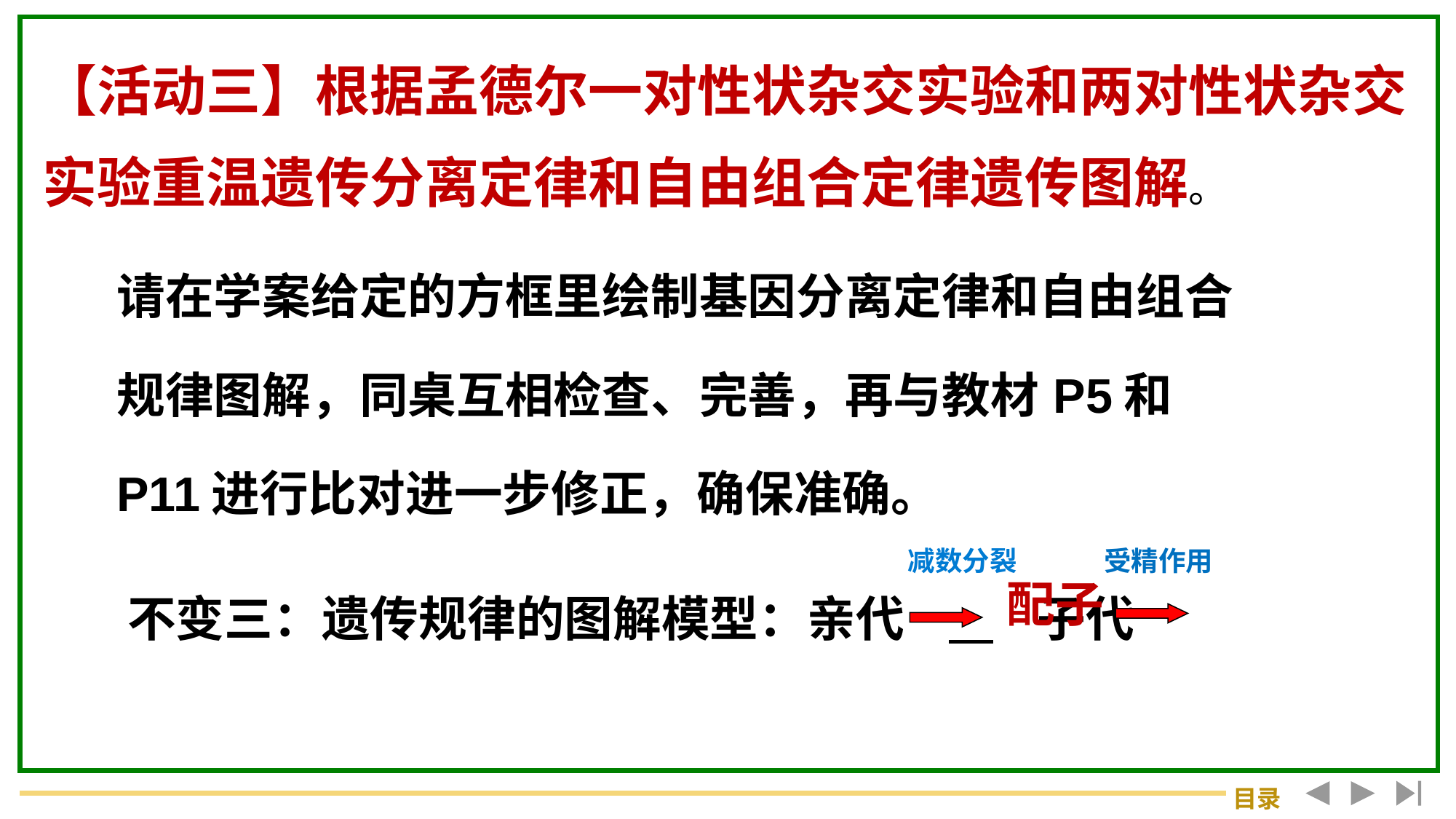

【活动三】根据孟德尔一对性状杂交实验和两对性状杂交实验重温遗传分离定律和自由组合定律遗传图解。
| 请在学案给定的方框里绘制基因分离定律和自由组合规律图解，同桌互相检查、完善，再与教材P5和P11进行比对进一步修正，确保准确。 |
| --- |
|  |
|  |
|  |
减数分裂
受精作用
配子
不变三：遗传规律的图解模型：亲代            子代